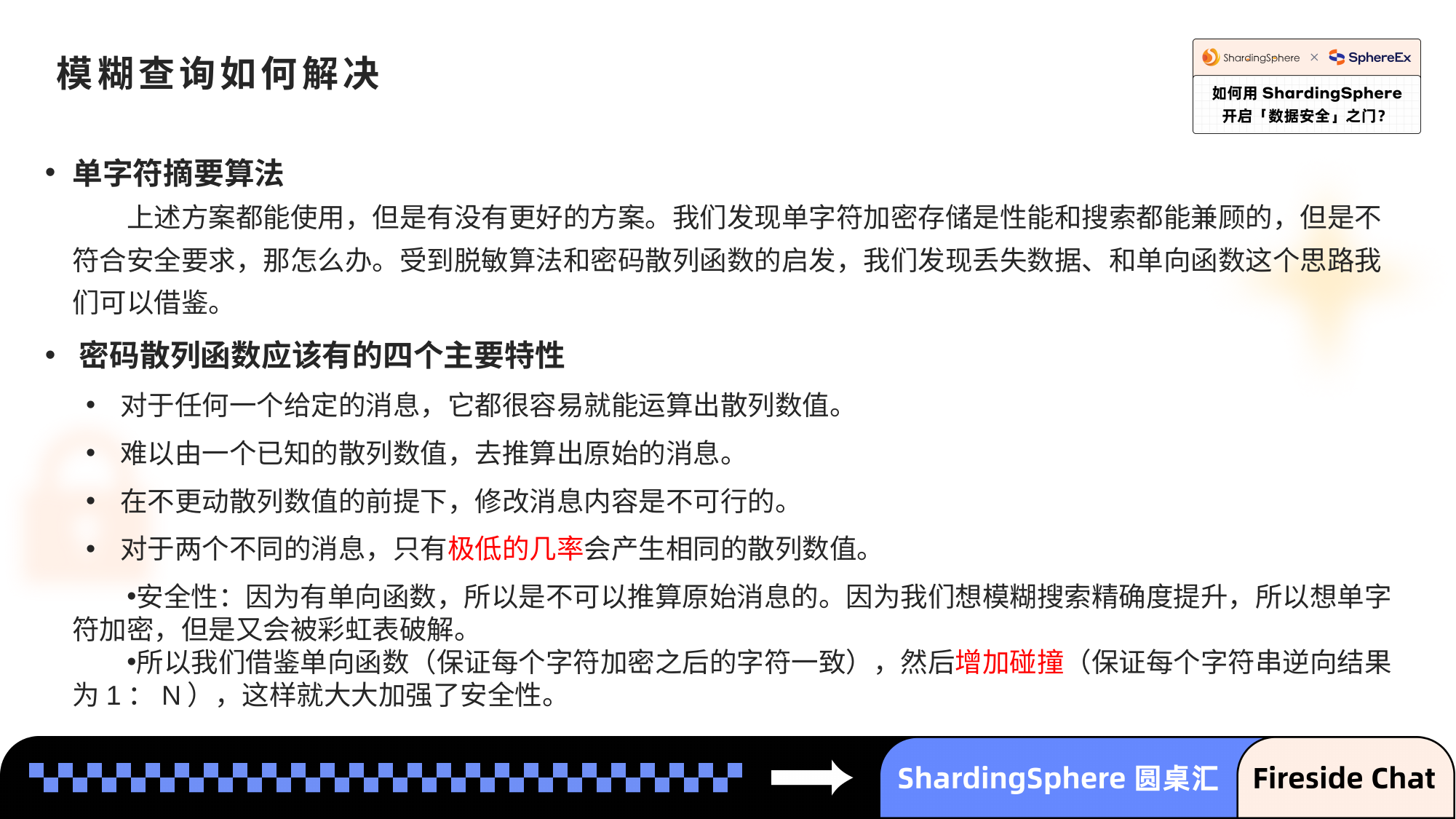

e7d195523061f1c0c2b73831c94a3edc981f60e396d3e182073EE1468018468A7F192AE5E5CD515B6C3125F8AF6E4EE646174E8CF0B46FD19828DCE8CDA3B3A044A74F0E769C5FA8CB87AB6FC303C8BA3785FAC64AF5424764E128FECAE4CC727650C04623638EBB0E38E204334561D5C6A1F0CAD760F6FBB7D9E209A4CCD06739B0CBDF42479AA5F56606813F7B2771
模糊查询如何解决
单字符摘要算法
上述方案都能使用，但是有没有更好的方案。我们发现单字符加密存储是性能和搜索都能兼顾的，但是不符合安全要求，那怎么办。受到脱敏算法和密码散列函数的启发，我们发现丢失数据、和单向函数这个思路我们可以借鉴。
密码散列函数应该有的四个主要特性
对于任何一个给定的消息，它都很容易就能运算出散列数值。
难以由一个已知的散列数值，去推算出原始的消息。
在不更动散列数值的前提下，修改消息内容是不可行的。
对于两个不同的消息，只有极低的几率会产生相同的散列数值。
安全性：因为有单向函数，所以是不可以推算原始消息的。因为我们想模糊搜索精确度提升，所以想单字符加密，但是又会被彩虹表破解。
所以我们借鉴单向函数（保证每个字符加密之后的字符一致），然后增加碰撞（保证每个字符串逆向结果为1：N），这样就大大加强了安全性。